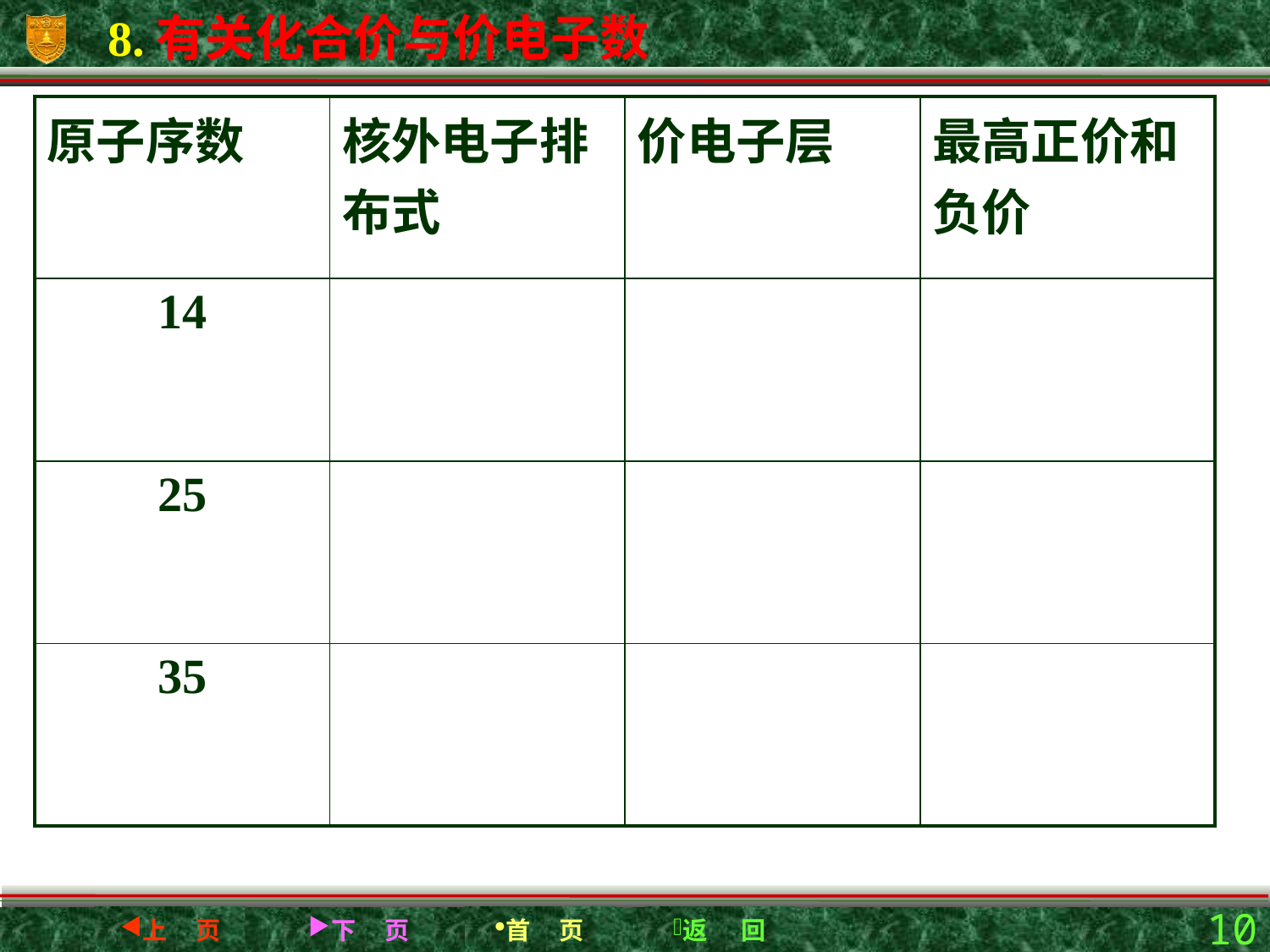

8.有关化合价与价电子数
| 原子序数 | 核外电子排布式 | 价电子层 | 最高正价和负价 |
| --- | --- | --- | --- |
| 14 |  |  |  |
| 25 |  |  |  |
| 35 |  |  |  |